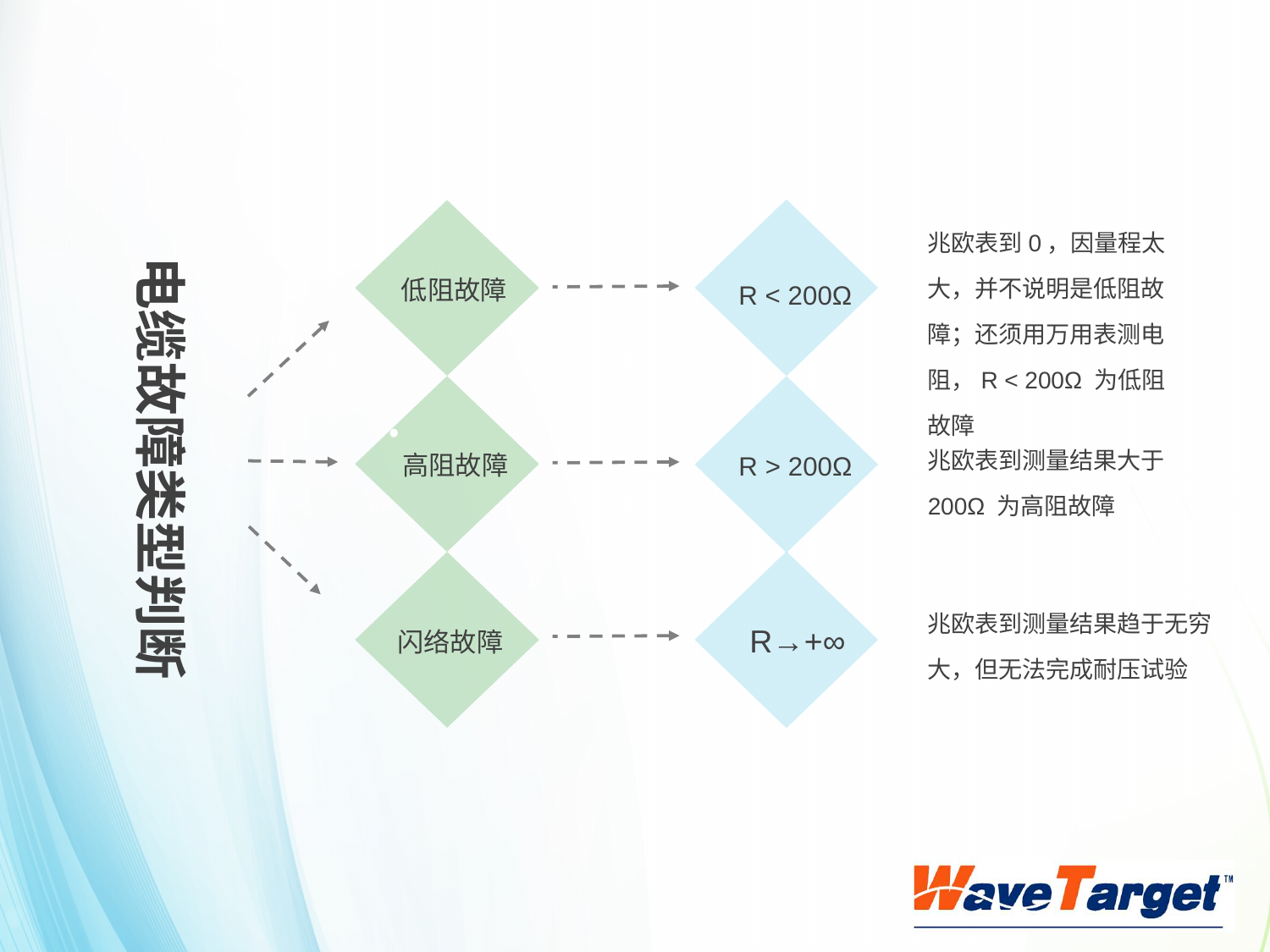

兆欧表到0，因量程太大，并不说明是低阻故障；还须用万用表测电阻，R < 200Ω 为低阻故障
电缆故障类型判断
低阻故障
R < 200Ω

兆欧表到测量结果大于200Ω 为高阻故障

高阻故障
R > 200Ω

兆欧表到测量结果趋于无穷大，但无法完成耐压试验
R→+∞
闪络故障